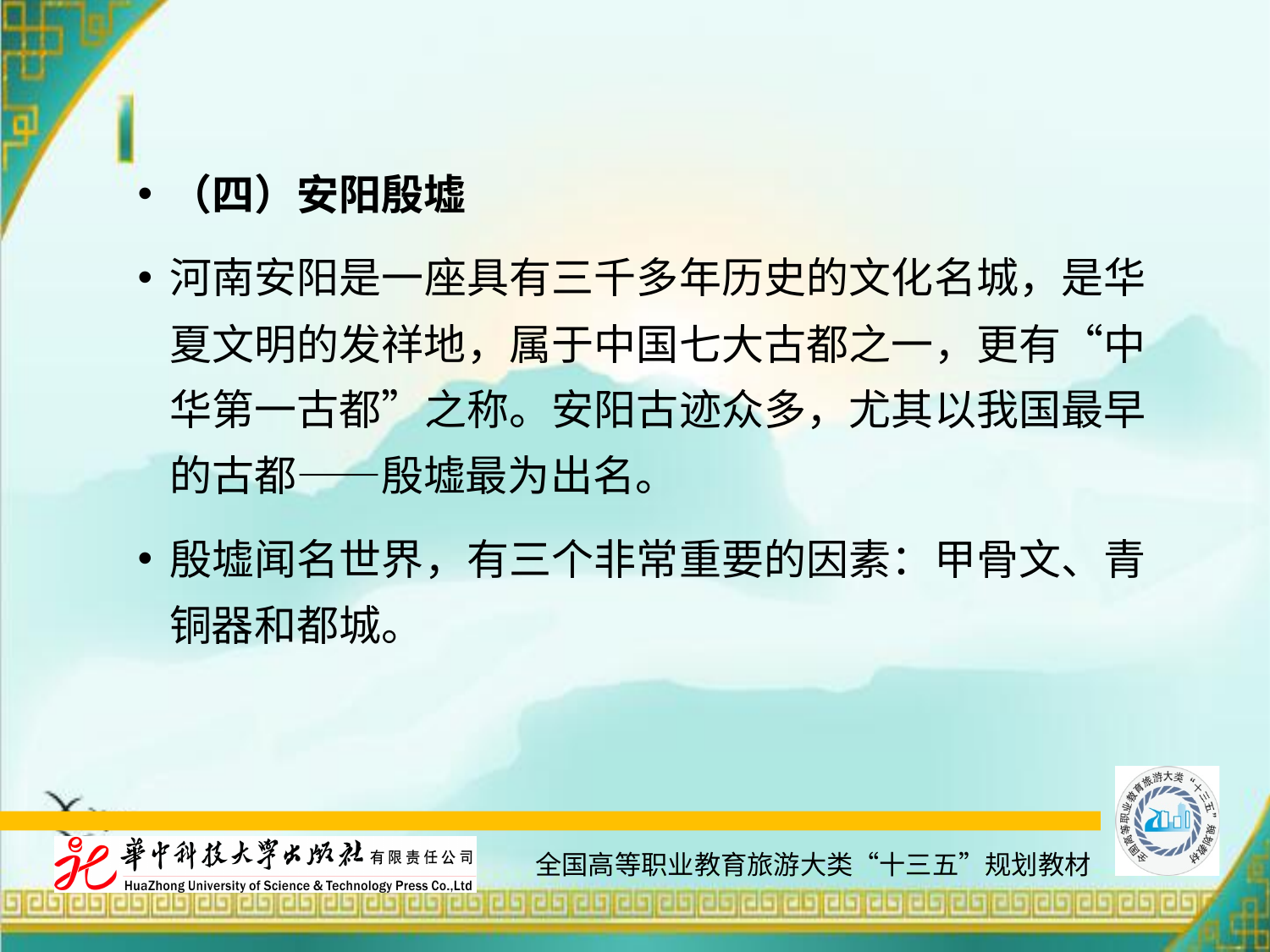

#
（四）安阳殷墟
河南安阳是一座具有三千多年历史的文化名城，是华夏文明的发祥地，属于中国七大古都之一，更有“中华第一古都”之称。安阳古迹众多，尤其以我国最早的古都——殷墟最为出名。
殷墟闻名世界，有三个非常重要的因素：甲骨文、青铜器和都城。